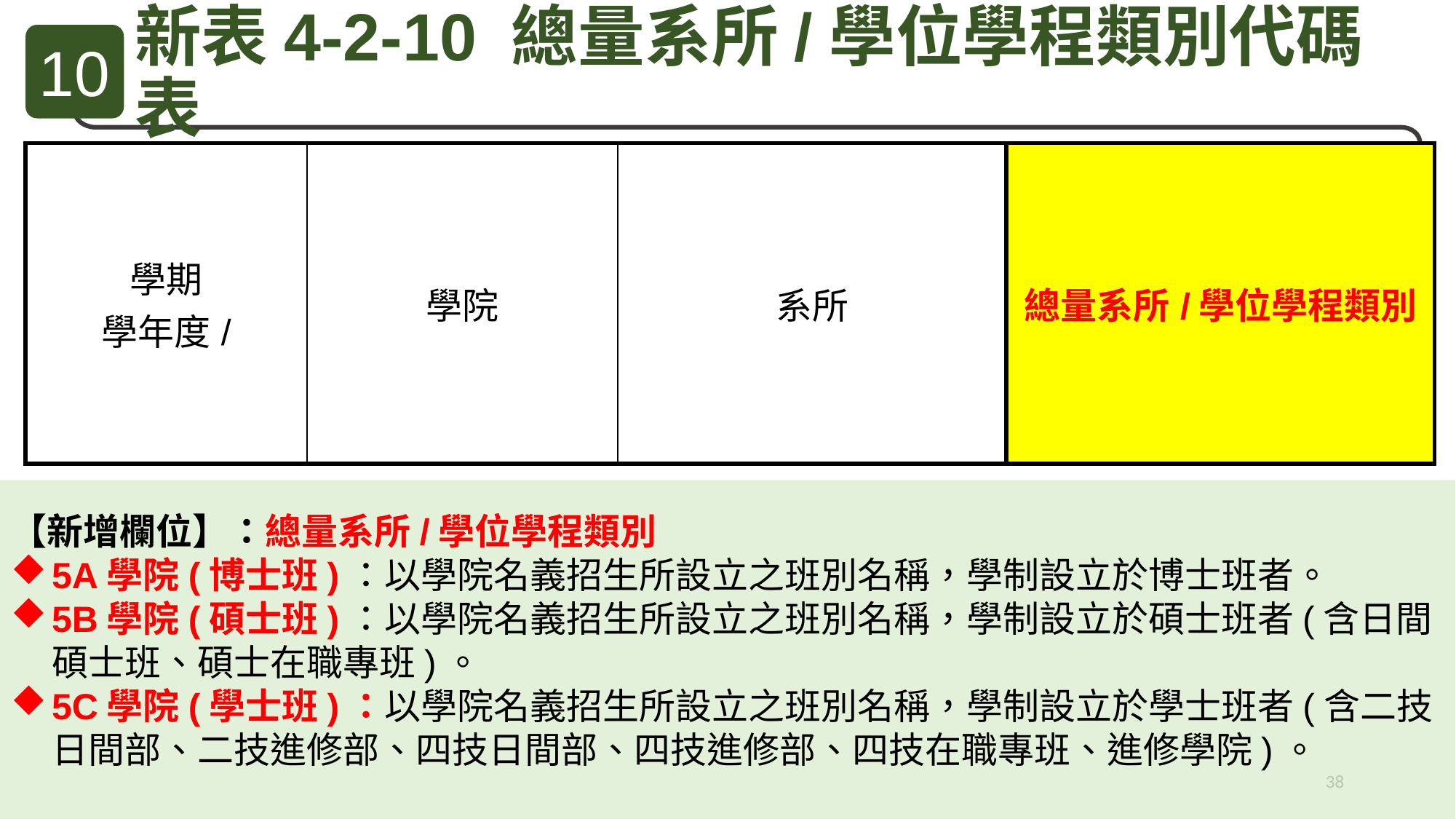

10
新表4-2-10 總量系所/學位學程類別代碼表

| 學期 學年度/ | 學院 | 系所 | 總量系所/學位學程類別 |
| --- | --- | --- | --- |

【新增欄位】：總量系所/學位學程類別
5A學院(博士班)：以學院名義招生所設立之班別名稱，學制設立於博士班者。
5B學院(碩士班)：以學院名義招生所設立之班別名稱，學制設立於碩士班者(含日間碩士班、碩士在職專班)。
5C學院(學士班)：以學院名義招生所設立之班別名稱，學制設立於學士班者(含二技日間部、二技進修部、四技日間部、四技進修部、四技在職專班、進修學院)。
38